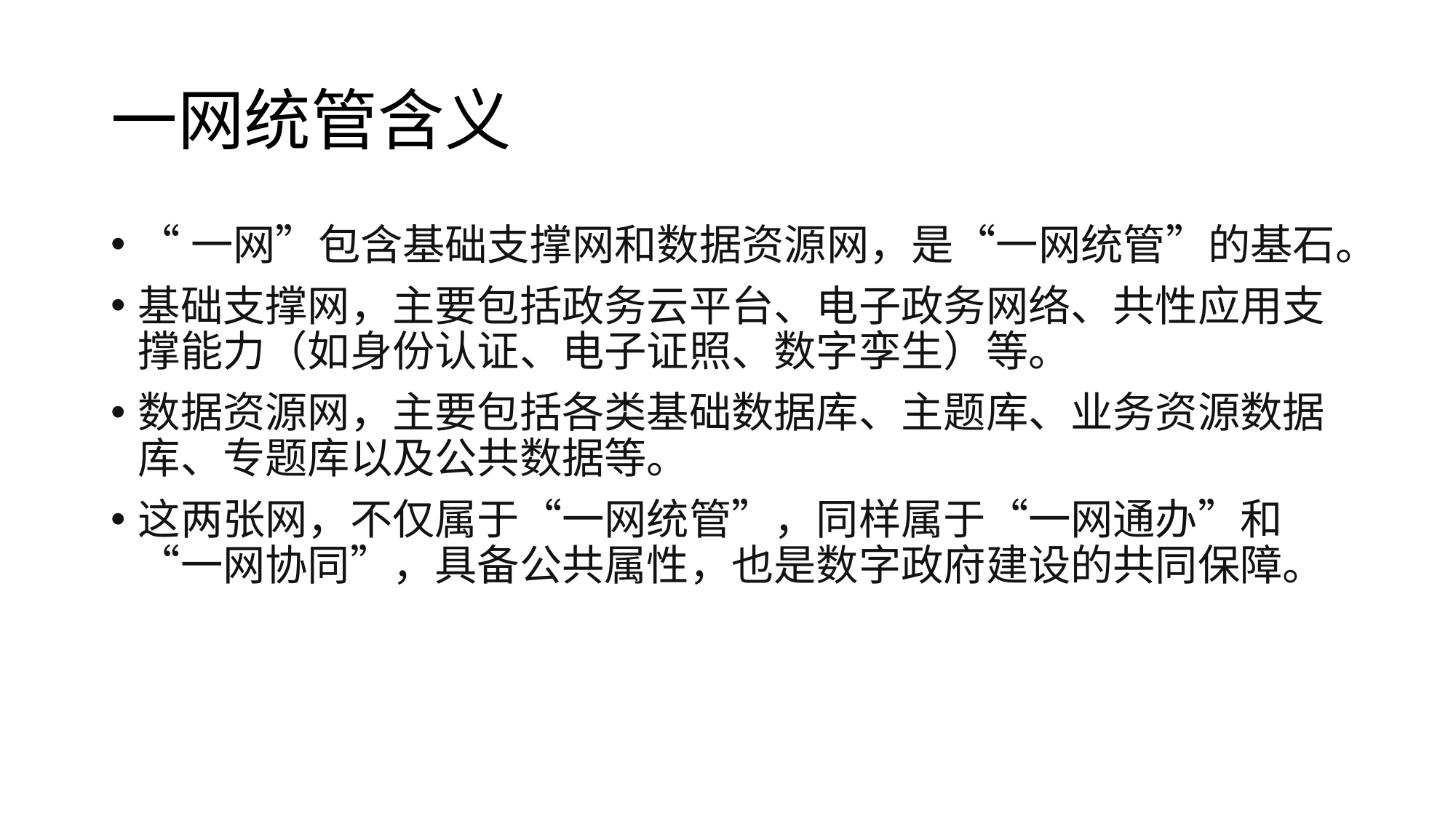

# 一网统管含义
“一网”包含基础支撑网和数据资源网，是“一网统管”的基石。
基础支撑网，主要包括政务云平台、电子政务网络、共性应用支撑能力（如身份认证、电子证照、数字孪生）等。
数据资源网，主要包括各类基础数据库、主题库、业务资源数据库、专题库以及公共数据等。
这两张网，不仅属于“一网统管”，同样属于“一网通办”和“一网协同”，具备公共属性，也是数字政府建设的共同保障。